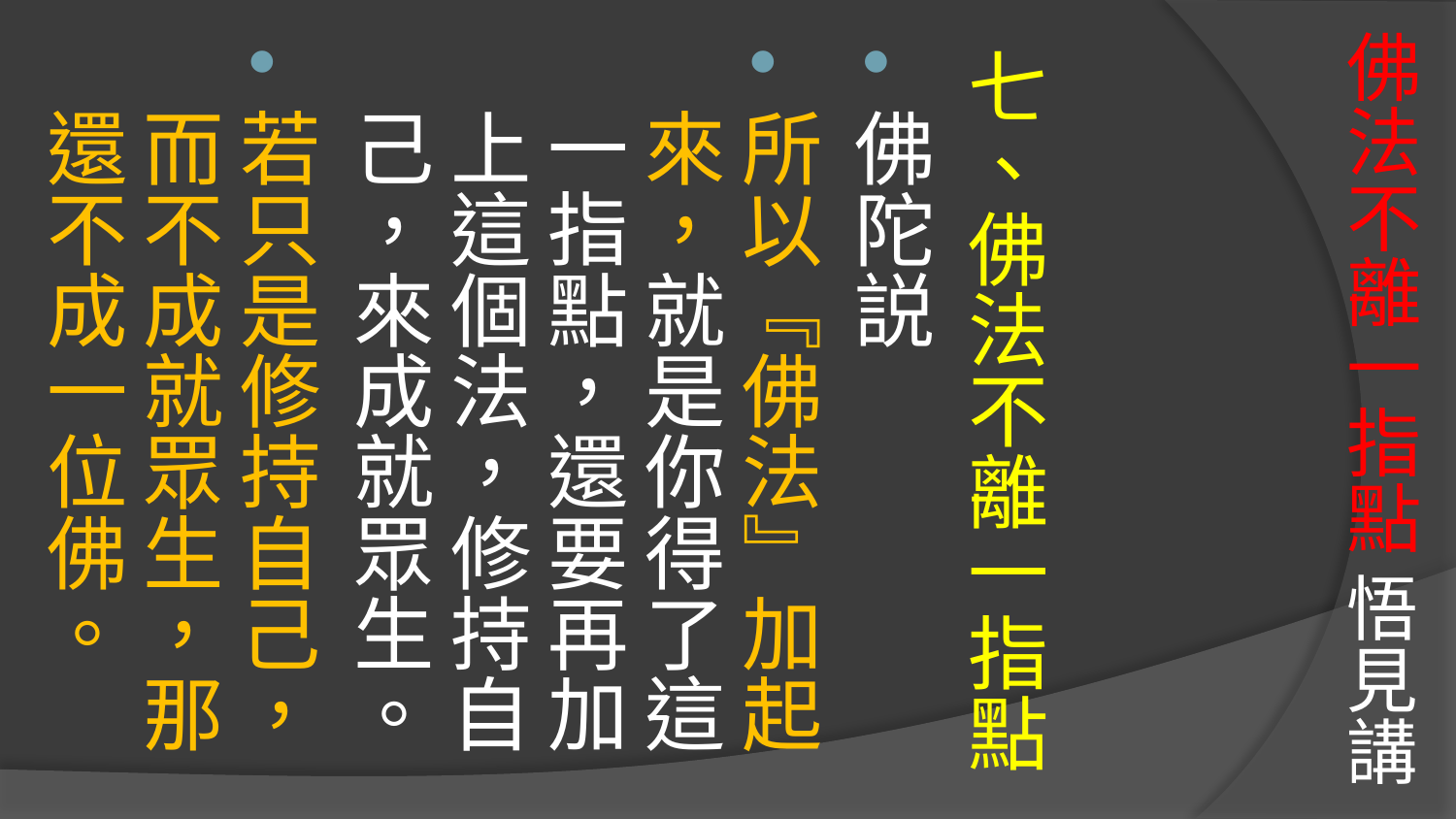

# 佛法不離一指點 悟見講
七、佛法不離一指點
佛陀説
所以『佛法』加起來，就是你得了這一指點，還要再加上這個法，修持自己，來成就眾生。
若只是修持自己，而不成就眾生，那還不成一位佛。